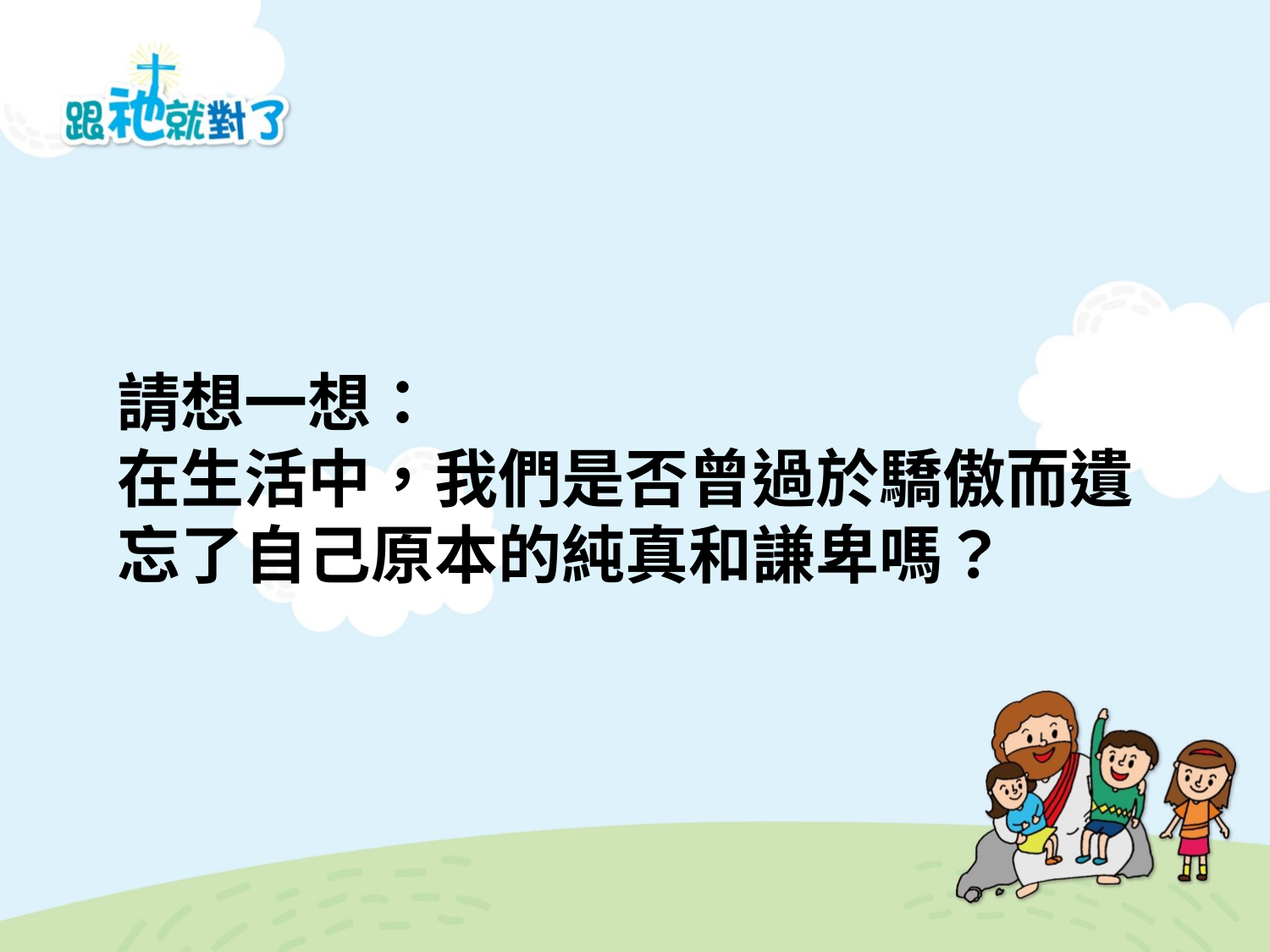

請想一想：
在生活中，我們是否曾過於驕傲而遺忘了自己原本的純真和謙卑嗎？